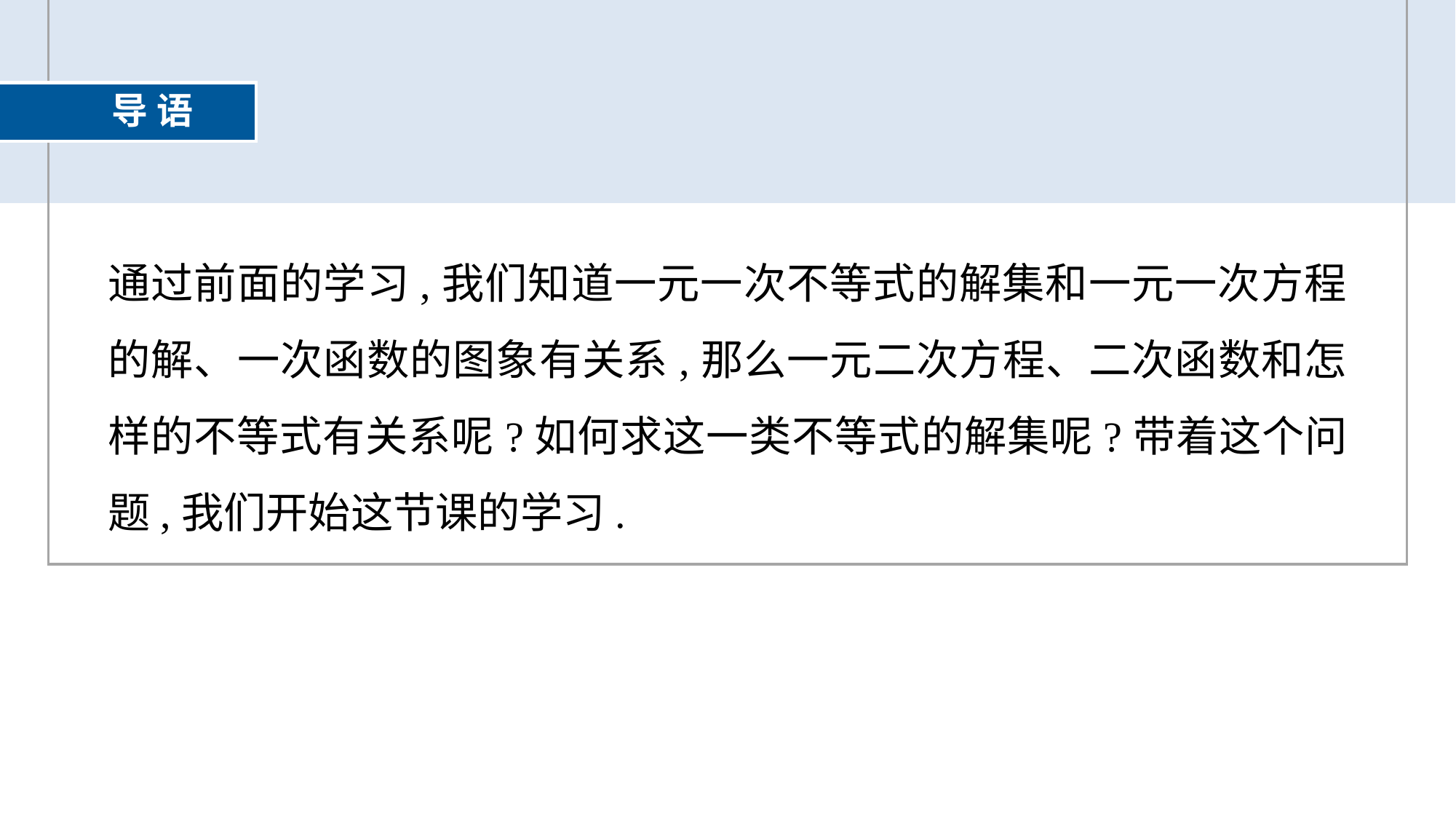

导 语

通过前面的学习,我们知道一元一次不等式的解集和一元一次方程的解、一次函数的图象有关系,那么一元二次方程、二次函数和怎样的不等式有关系呢?如何求这一类不等式的解集呢?带着这个问题,我们开始这节课的学习.